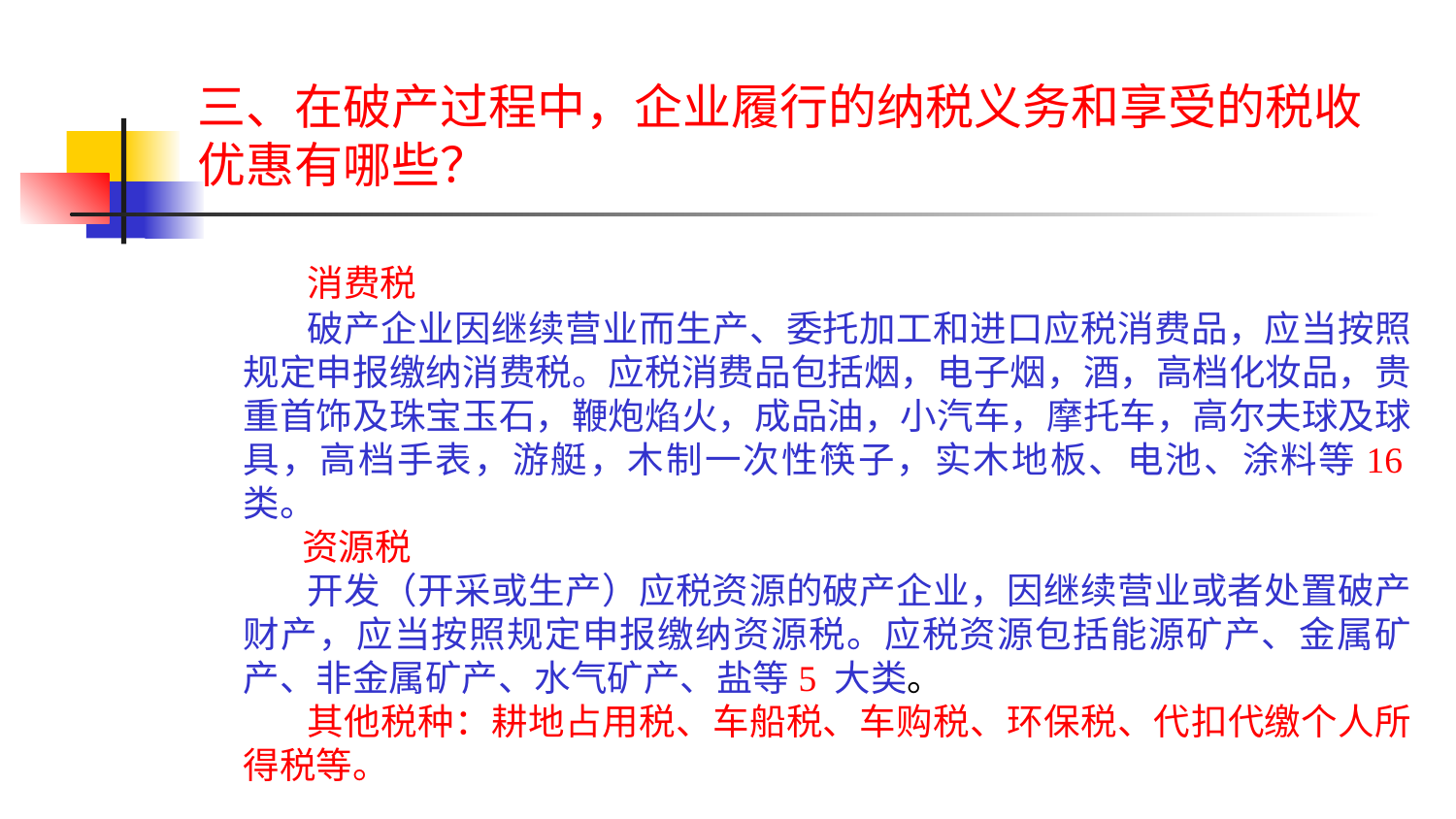

# 三、在破产过程中，企业履行的纳税义务和享受的税收优惠有哪些？
          消费税
           破产企业因继续营业而生产、委托加工和进口应税消费品，应当按照规定申报缴纳消费税。应税消费品包括烟，电子烟，酒，高档化妆品，贵重首饰及珠宝玉石，鞭炮焰火，成品油，小汽车，摩托车，高尔夫球及球具，高档手表，游艇，木制一次性筷子，实木地板、电池、涂料等16类。
           资源税
           开发（开采或生产）应税资源的破产企业，因继续营业或者处置破产财产，应当按照规定申报缴纳资源税。应税资源包括能源矿产、金属矿产、非金属矿产、水气矿产、盐等5 大类。
           其他税种：耕地占用税、车船税、车购税、环保税、代扣代缴个人所得税等。